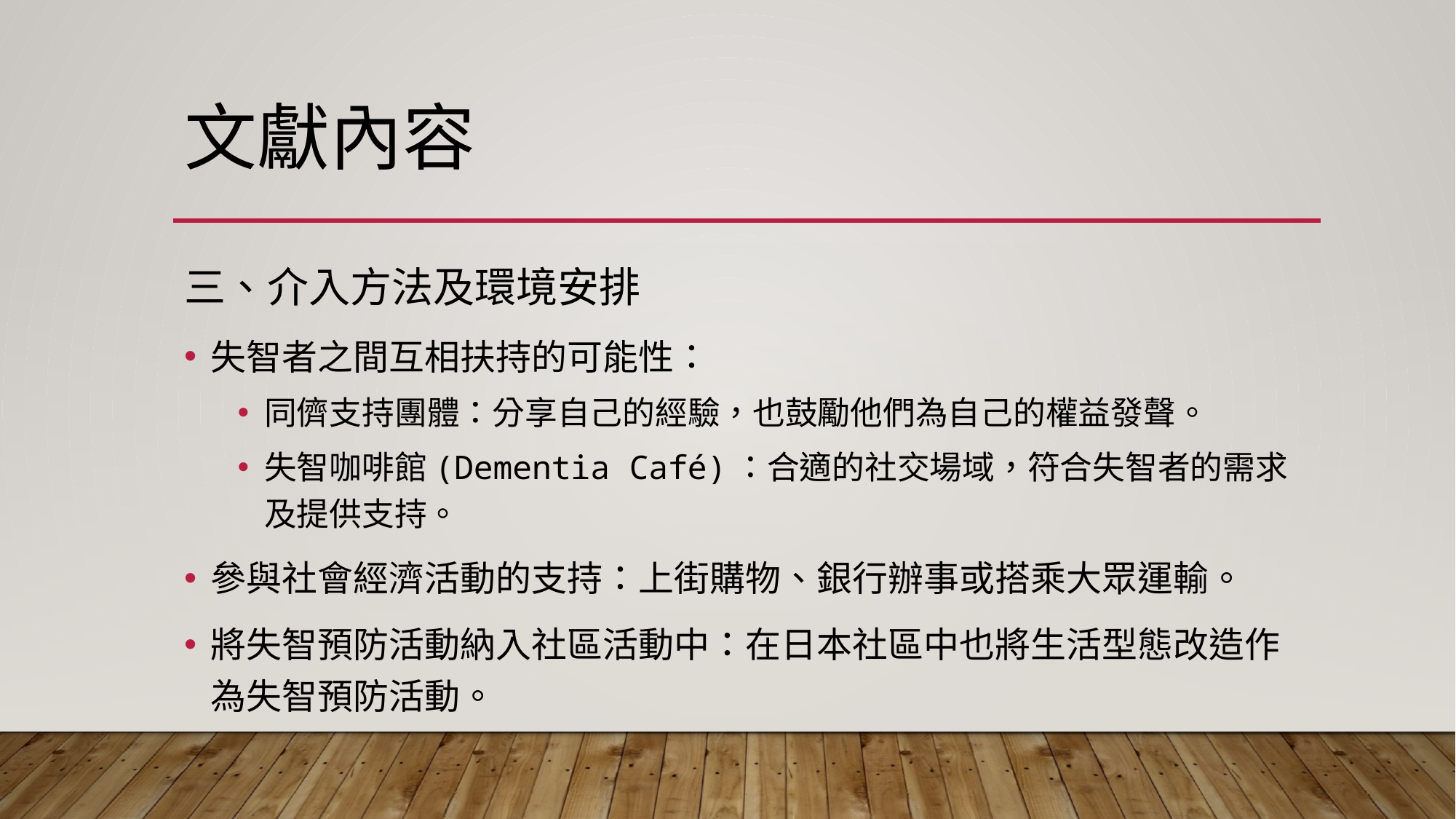

# 文獻內容
三、介入方法及環境安排
失智者之間互相扶持的可能性：
同儕支持團體：分享自己的經驗，也鼓勵他們為自己的權益發聲。
失智咖啡館(Dementia Café)：合適的社交場域，符合失智者的需求及提供支持。
參與社會經濟活動的支持：上街購物、銀行辦事或搭乘大眾運輸。
將失智預防活動納入社區活動中：在日本社區中也將生活型態改造作為失智預防活動。